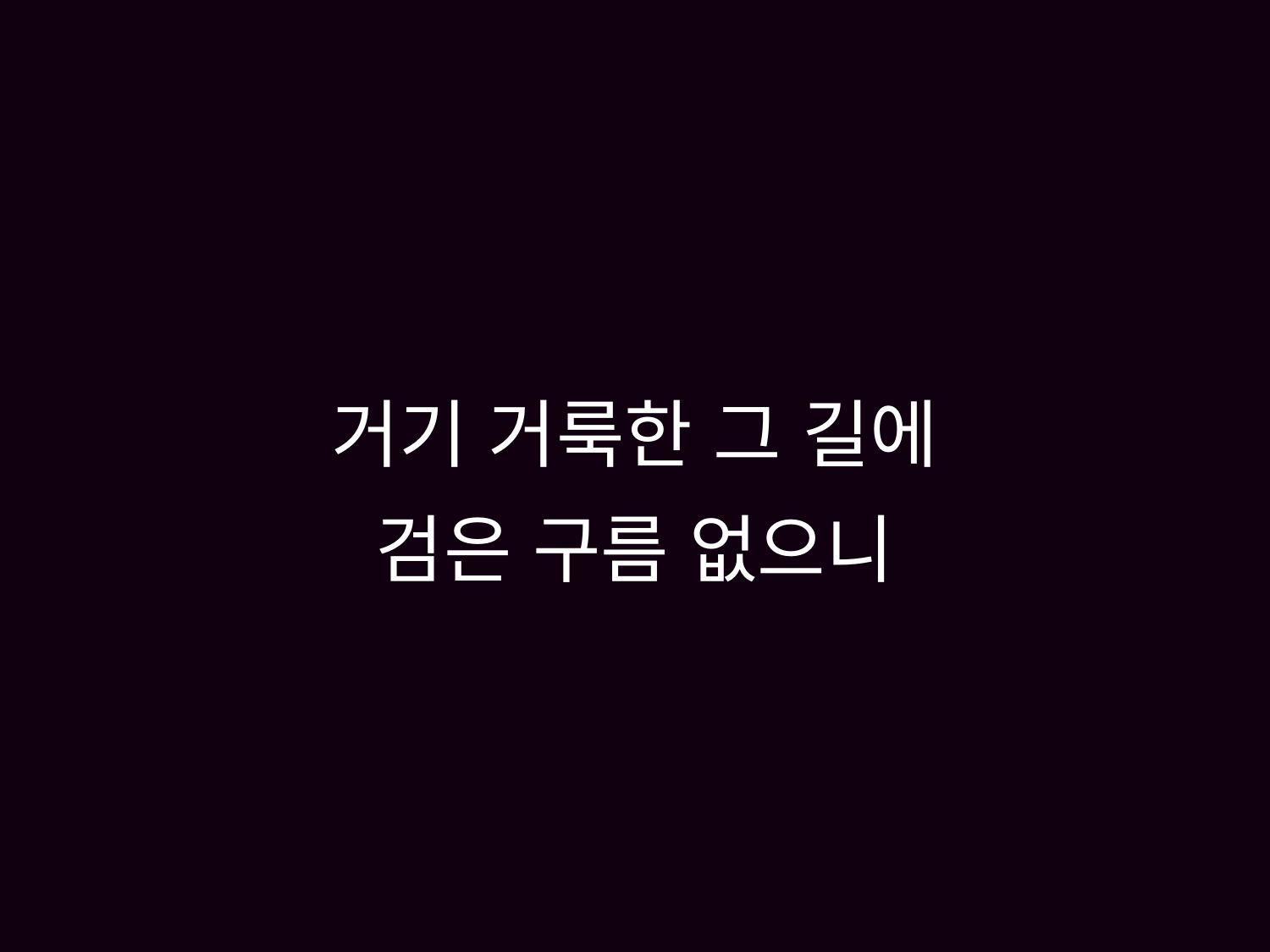

# 거기 거룩한 그 길에 검은 구름 없으니